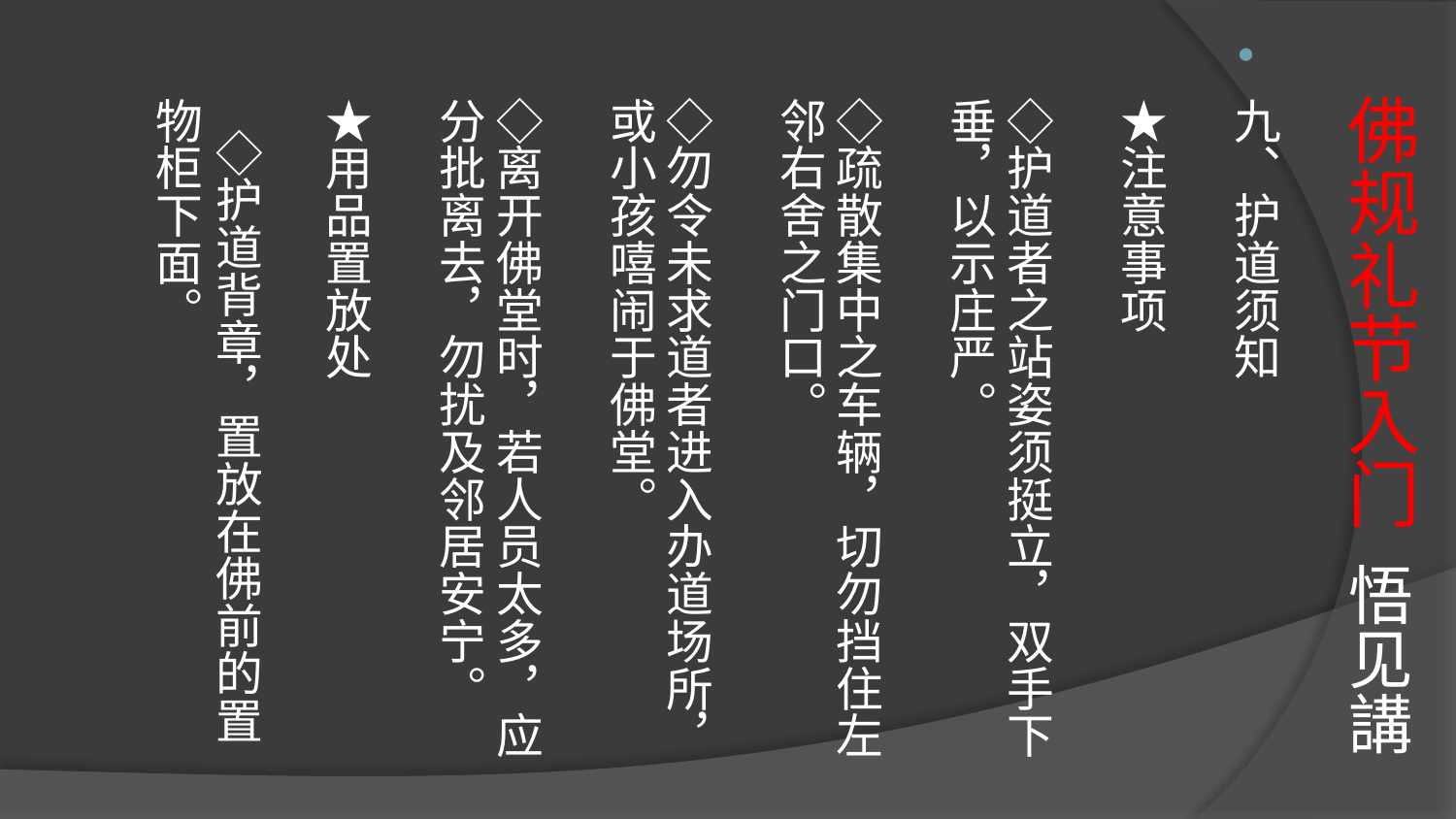

# 佛规礼节入门  悟见講
九、护道须知
★注意事项
◇护道者之站姿须挺立，双手下垂，以示庄严。
◇疏散集中之车辆，切勿挡住左邻右舍之门口。
◇勿令未求道者进入办道场所，或小孩嘻闹于佛堂。
◇离开佛堂时，若人员太多，应分批离去，勿扰及邻居安宁。
★用品置放处
   ◇护道背章，置放在佛前的置物柜下面。